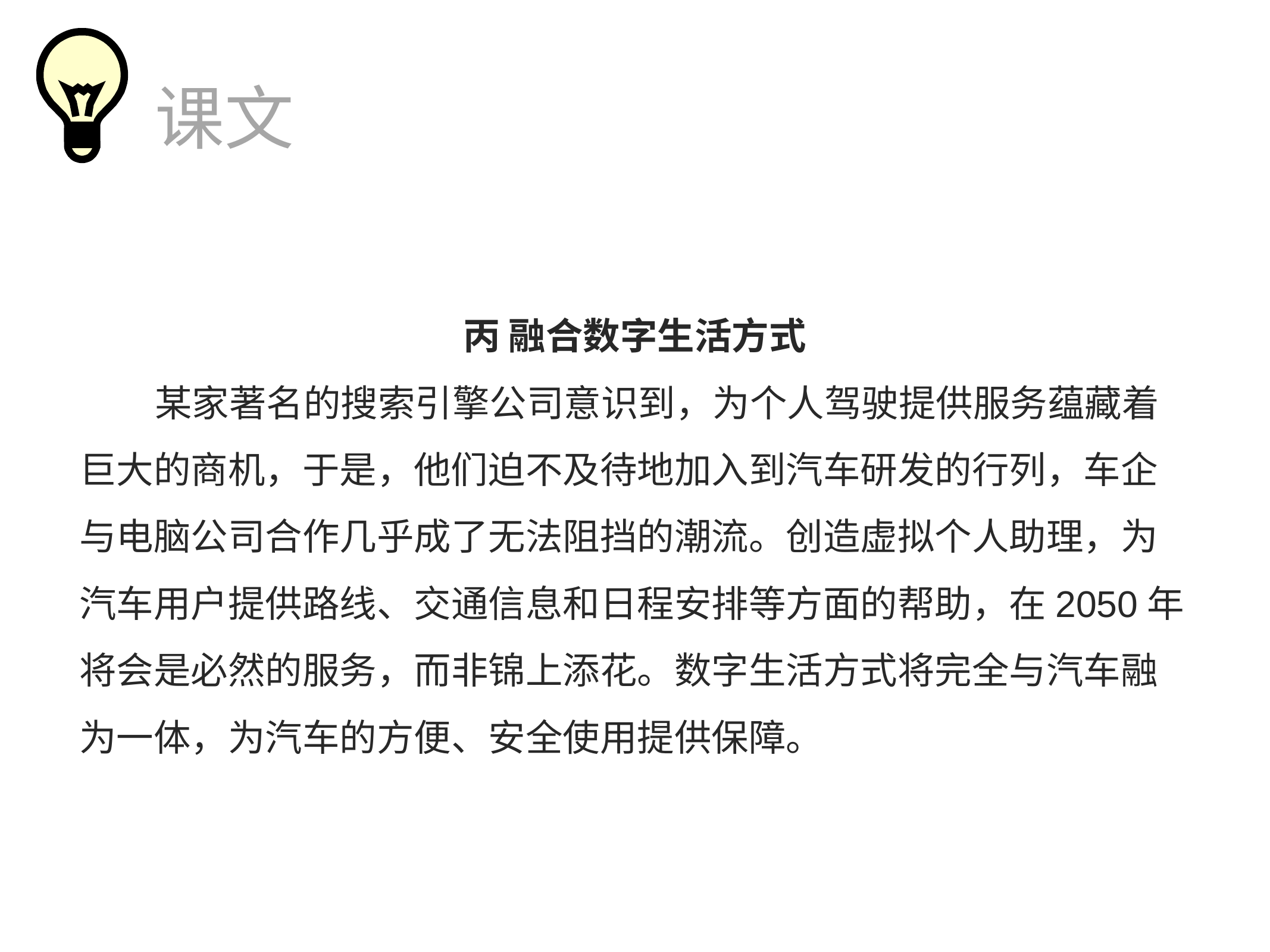

课文
丙 融合数字生活方式
        某家著名的搜索引擎公司意识到，为个人驾驶提供服务蕴藏着巨大的商机，于是，他们迫不及待地加入到汽车研发的行列，车企与电脑公司合作几乎成了无法阻挡的潮流。创造虚拟个人助理，为汽车用户提供路线、交通信息和日程安排等方面的帮助，在2050年将会是必然的服务，而非锦上添花。数字生活方式将完全与汽车融为一体，为汽车的方便、安全使用提供保障。